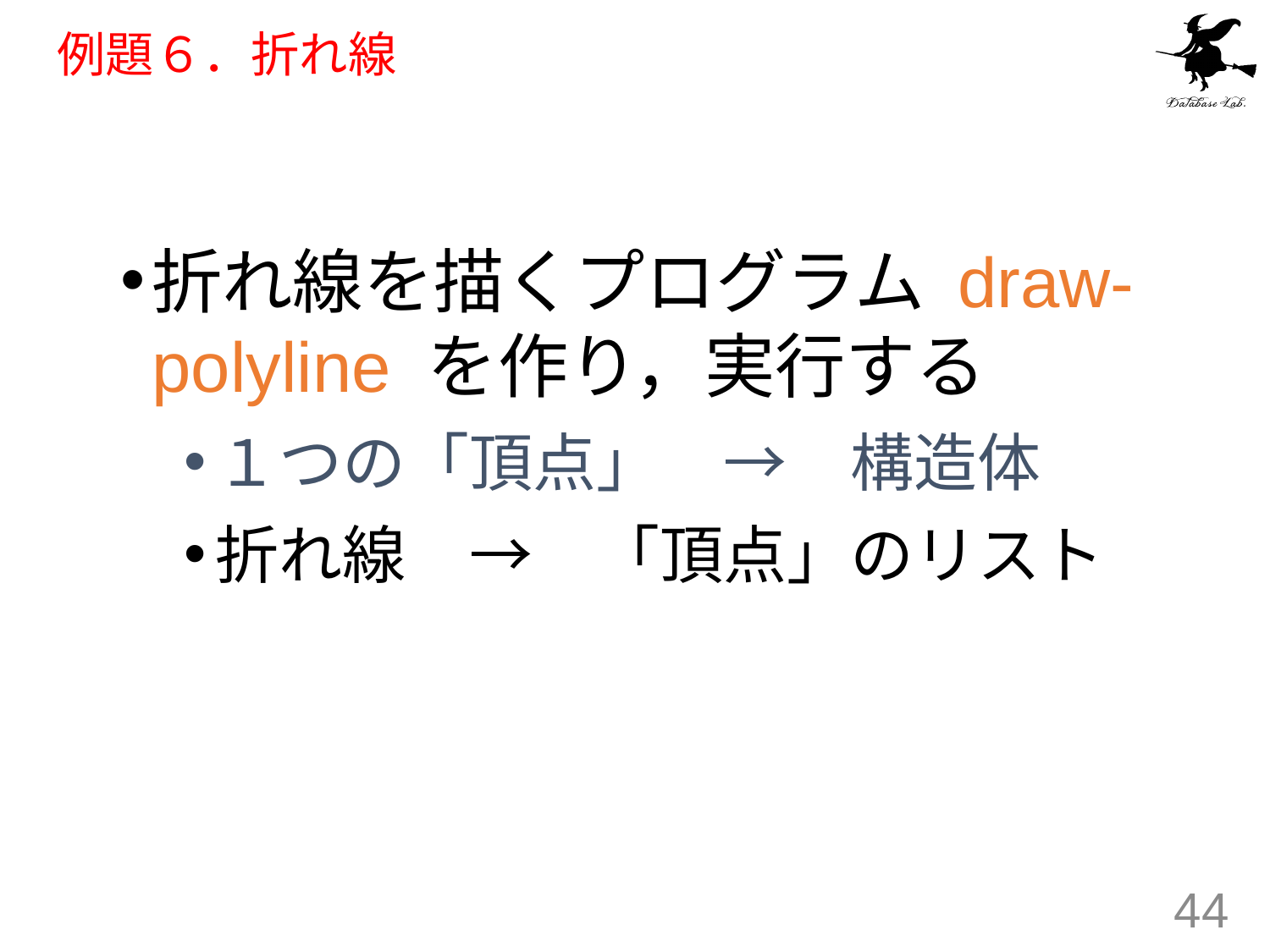

# 例題６．折れ線
折れ線を描くプログラム draw-polyline を作り，実行する
１つの「頂点」　→　構造体
折れ線　→　「頂点」のリスト
44